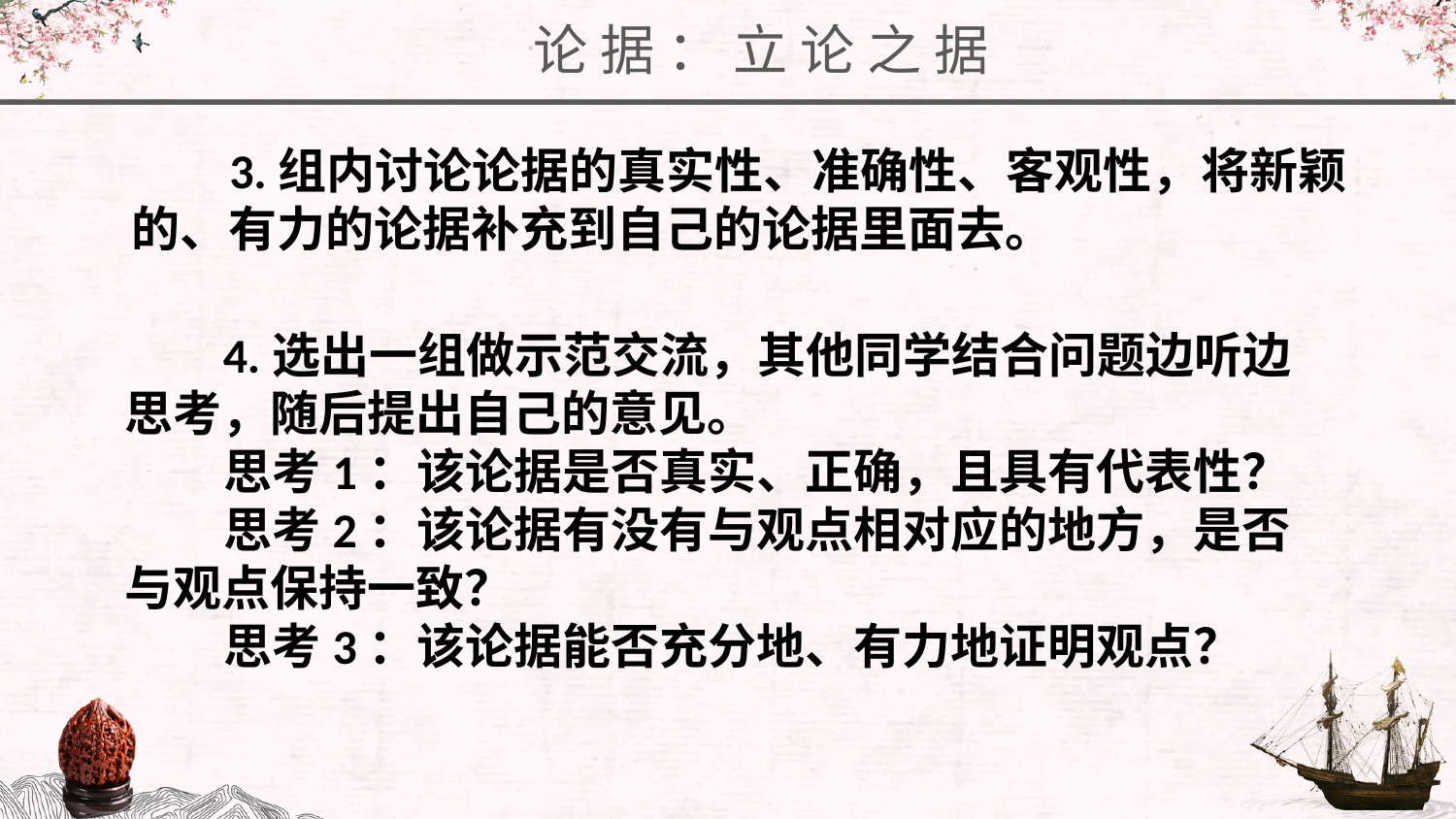

论据：立论之据

         3.组内讨论论据的真实性、准确性、客观性，将新颖的、有力的论据补充到自己的论据里面去。
         4.选出一组做示范交流，其他同学结合问题边听边思考，随后提出自己的意见。
        思考1：该论据是否真实、正确，且具有代表性？
        思考2：该论据有没有与观点相对应的地方，是否与观点保持一致？
        思考3：该论据能否充分地、有力地证明观点？